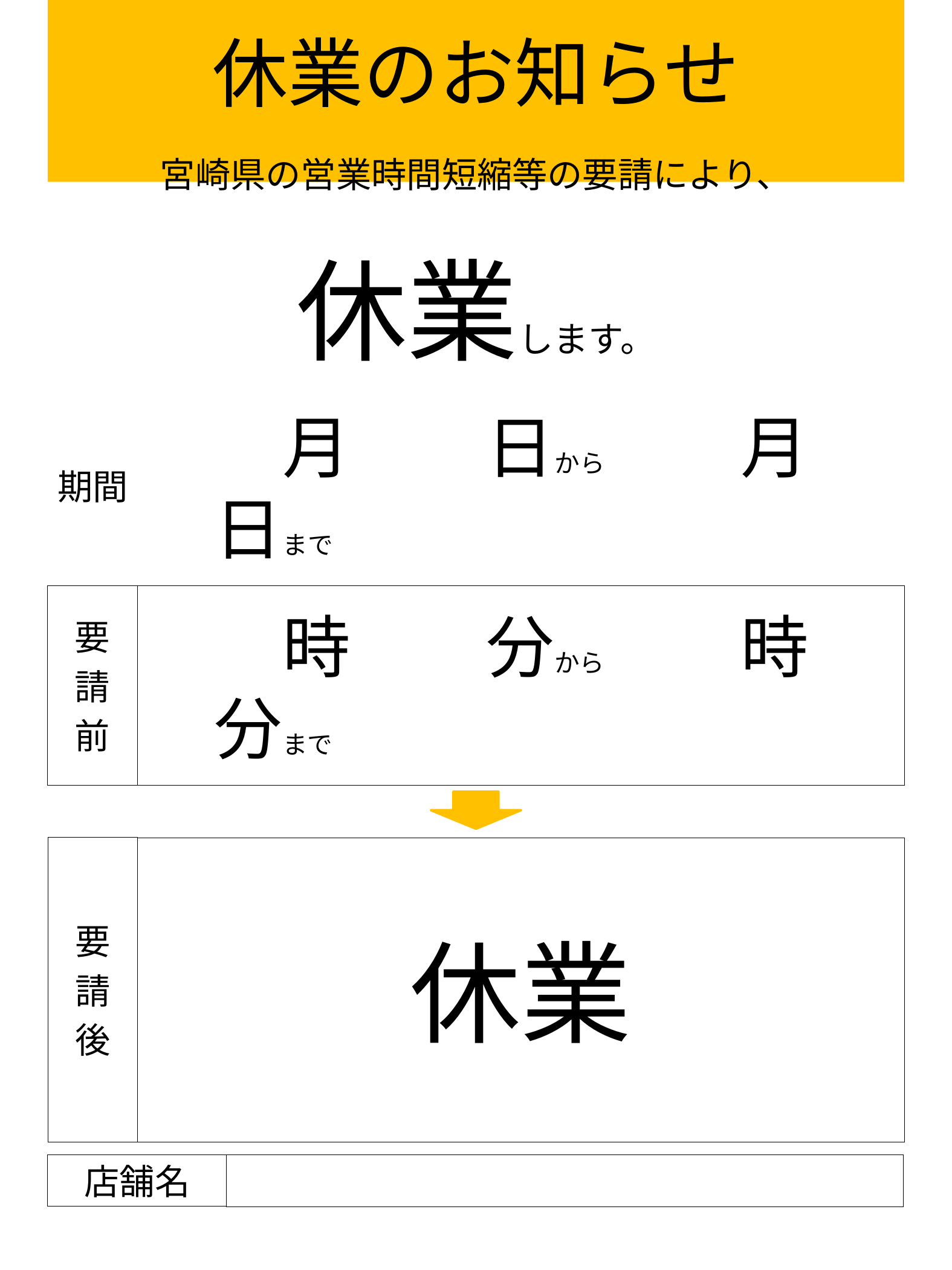

# 休業のお知らせ
宮崎県の営業時間短縮等の要請により、
休業します。
　　月　　日から　　月　　日まで
期間
要
請
前
　　時　　分から　　時　　分まで

要
請
後
休業
店舗名